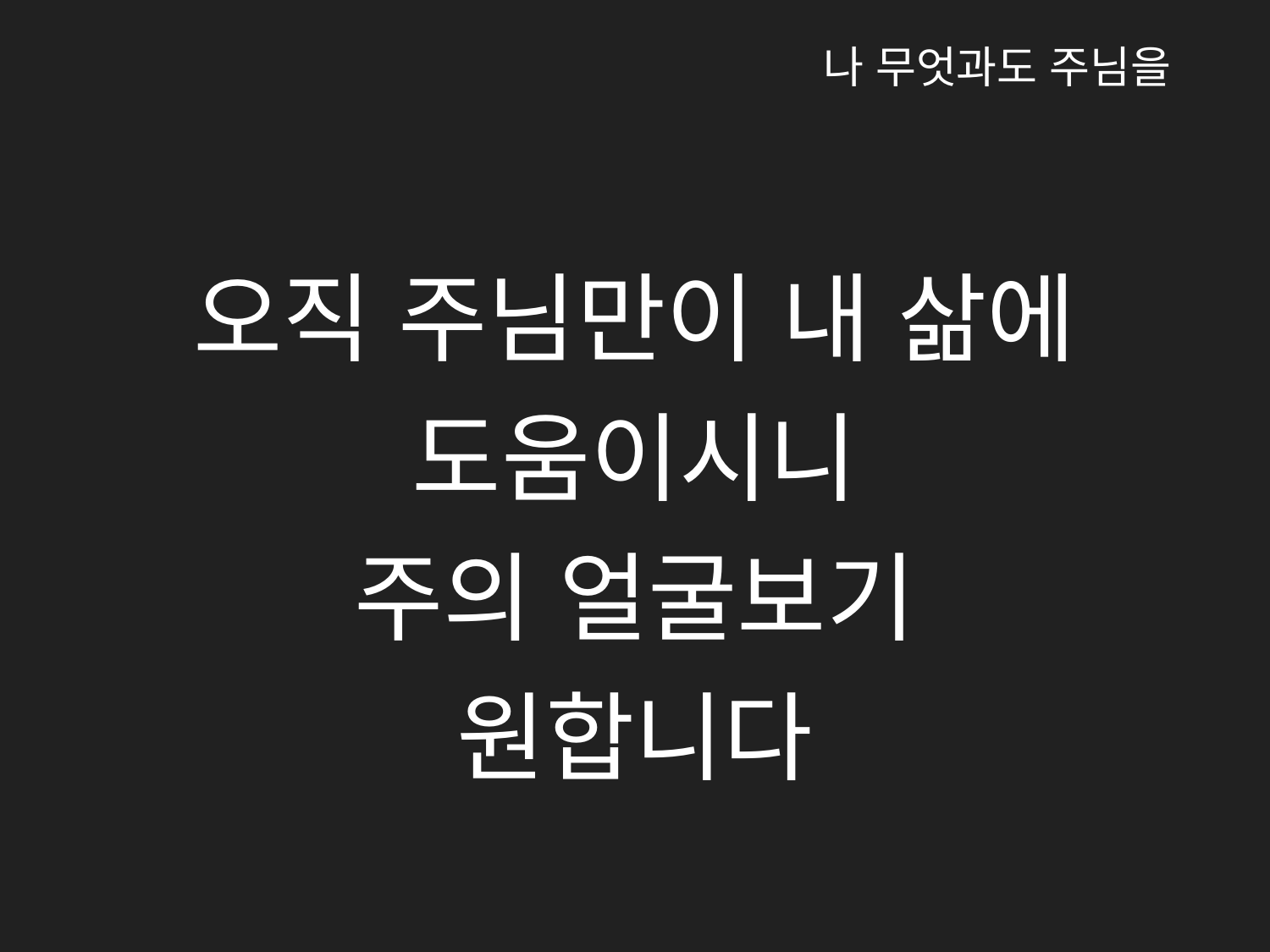

나 무엇과도 주님을
오직 주님만이 내 삶에
도움이시니
주의 얼굴보기
원합니다